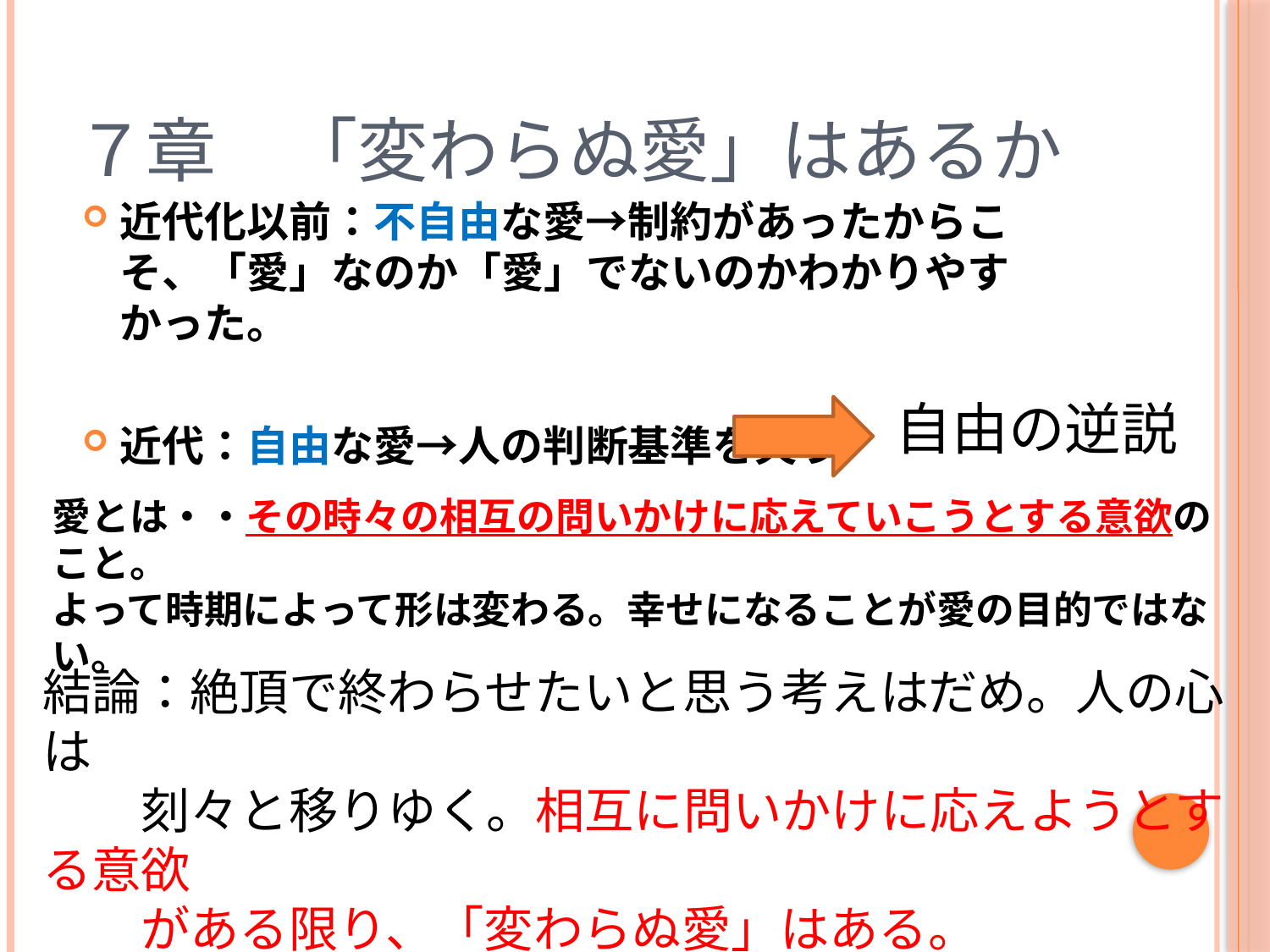

# ７章　「変わらぬ愛」はあるか
近代化以前：不自由な愛→制約があったからこそ、「愛」なのか「愛」でないのかわかりやすかった。

近代：自由な愛→人の判断基準を失う
自由の逆説

愛とは・・その時々の相互の問いかけに応えていこうとする意欲のこと。
よって時期によって形は変わる。幸せになることが愛の目的ではない。
結論：絶頂で終わらせたいと思う考えはだめ。人の心は
　　刻々と移りゆく。相互に問いかけに応えようとする意欲
　　がある限り、「変わらぬ愛」はある。